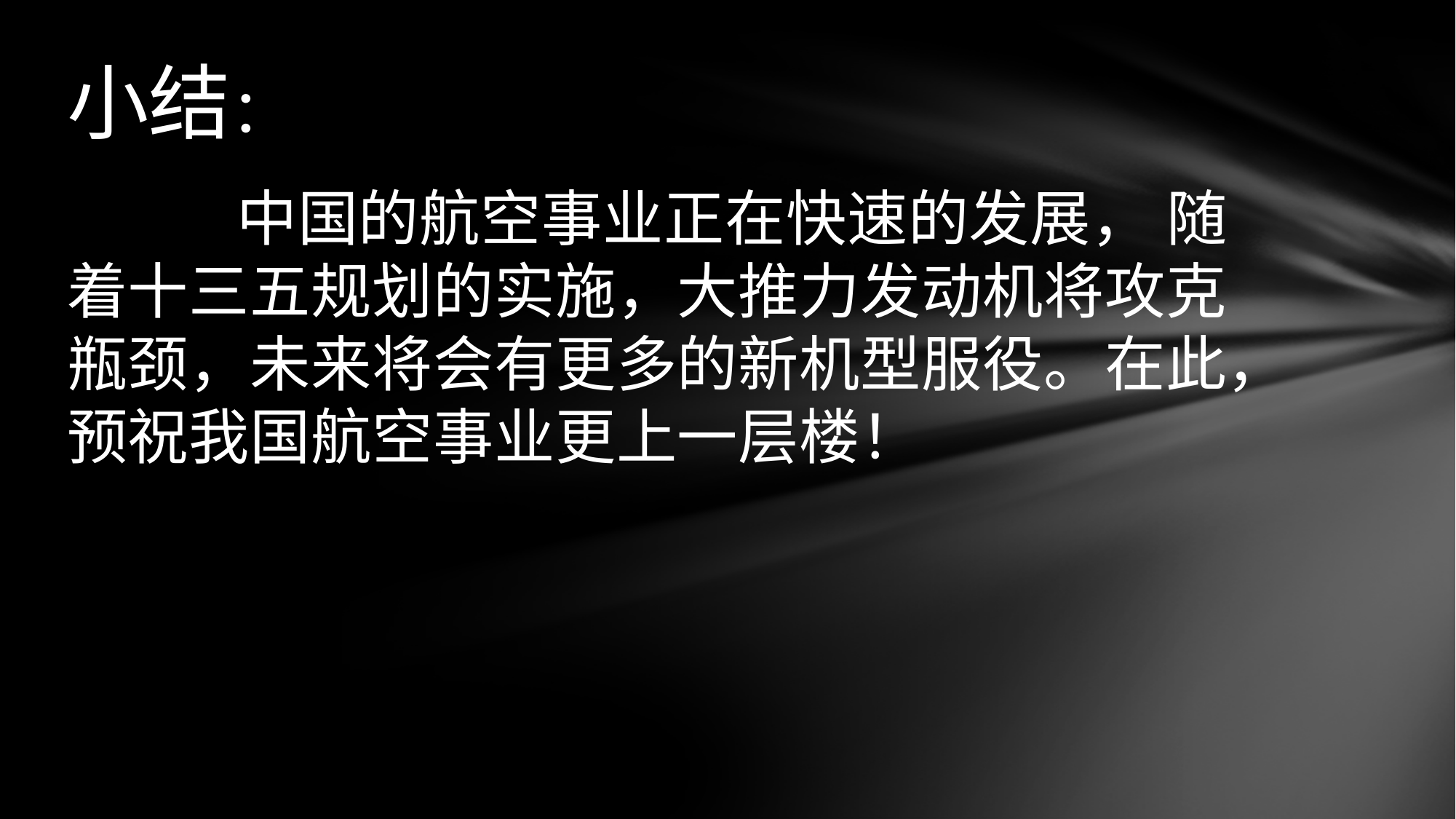

# 小结：
           中国的航空事业正在快速的发展， 随着十三五规划的实施，大推力发动机将攻克瓶颈，未来将会有更多的新机型服役。在此，预祝我国航空事业更上一层楼！